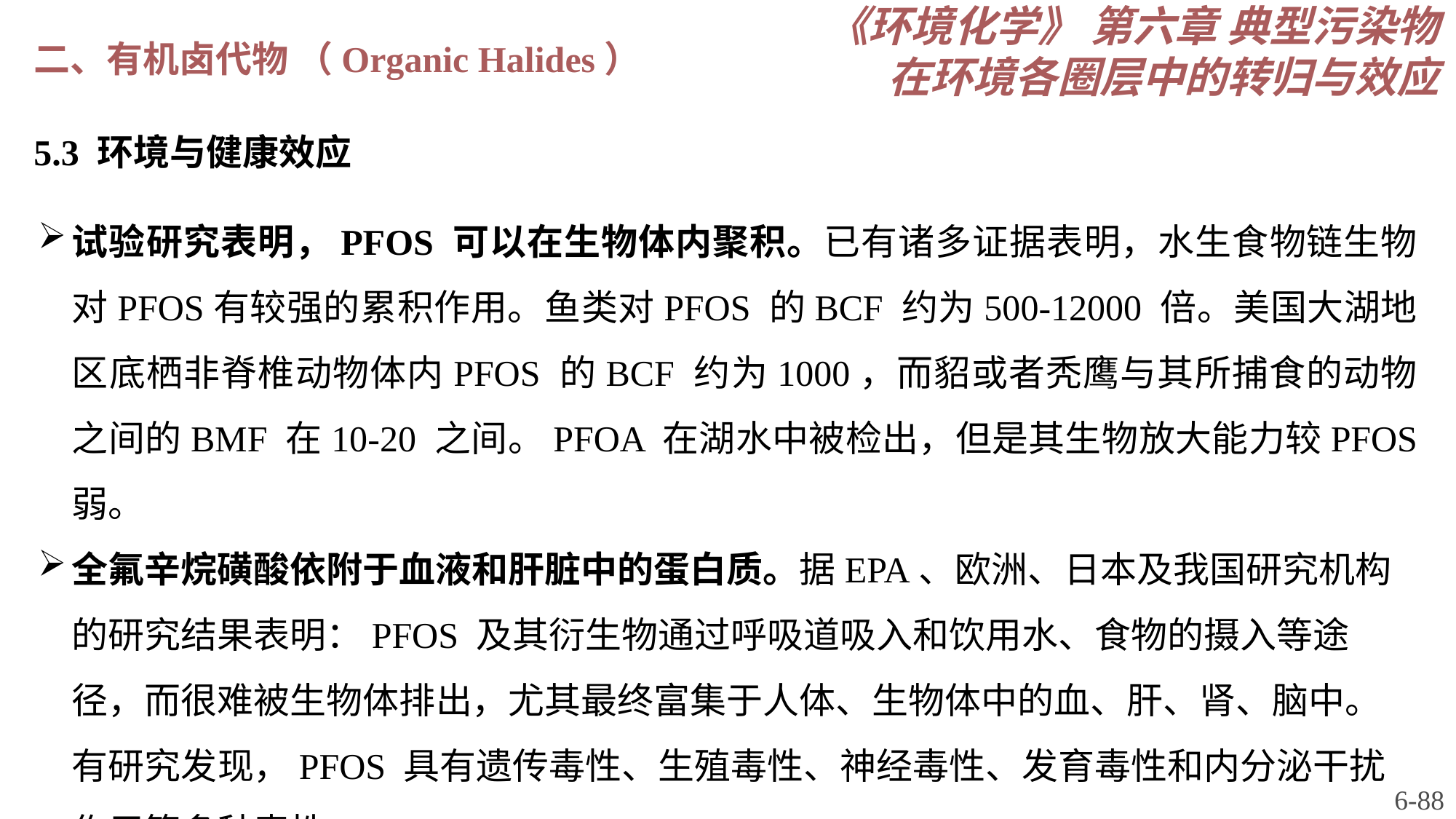

《环境化学》 第六章 典型污染物在环境各圈层中的转归与效应
二、有机卤代物 （Organic Halides）
5.3 环境与健康效应
试验研究表明，PFOS 可以在生物体内聚积。已有诸多证据表明，水生食物链生物对PFOS有较强的累积作用。鱼类对PFOS 的BCF 约为500-12000 倍。美国大湖地区底栖非脊椎动物体内PFOS 的BCF 约为1000，而貂或者秃鹰与其所捕食的动物之间的BMF 在10-20 之间。PFOA 在湖水中被检出，但是其生物放大能力较PFOS 弱。
全氟辛烷磺酸依附于血液和肝脏中的蛋白质。据EPA、欧洲、日本及我国研究机构的研究结果表明：PFOS 及其衍生物通过呼吸道吸入和饮用水、食物的摄入等途径，而很难被生物体排出，尤其最终富集于人体、生物体中的血、肝、肾、脑中。有研究发现，PFOS 具有遗传毒性、生殖毒性、神经毒性、发育毒性和内分泌干扰作用等多种毒性。
6-88